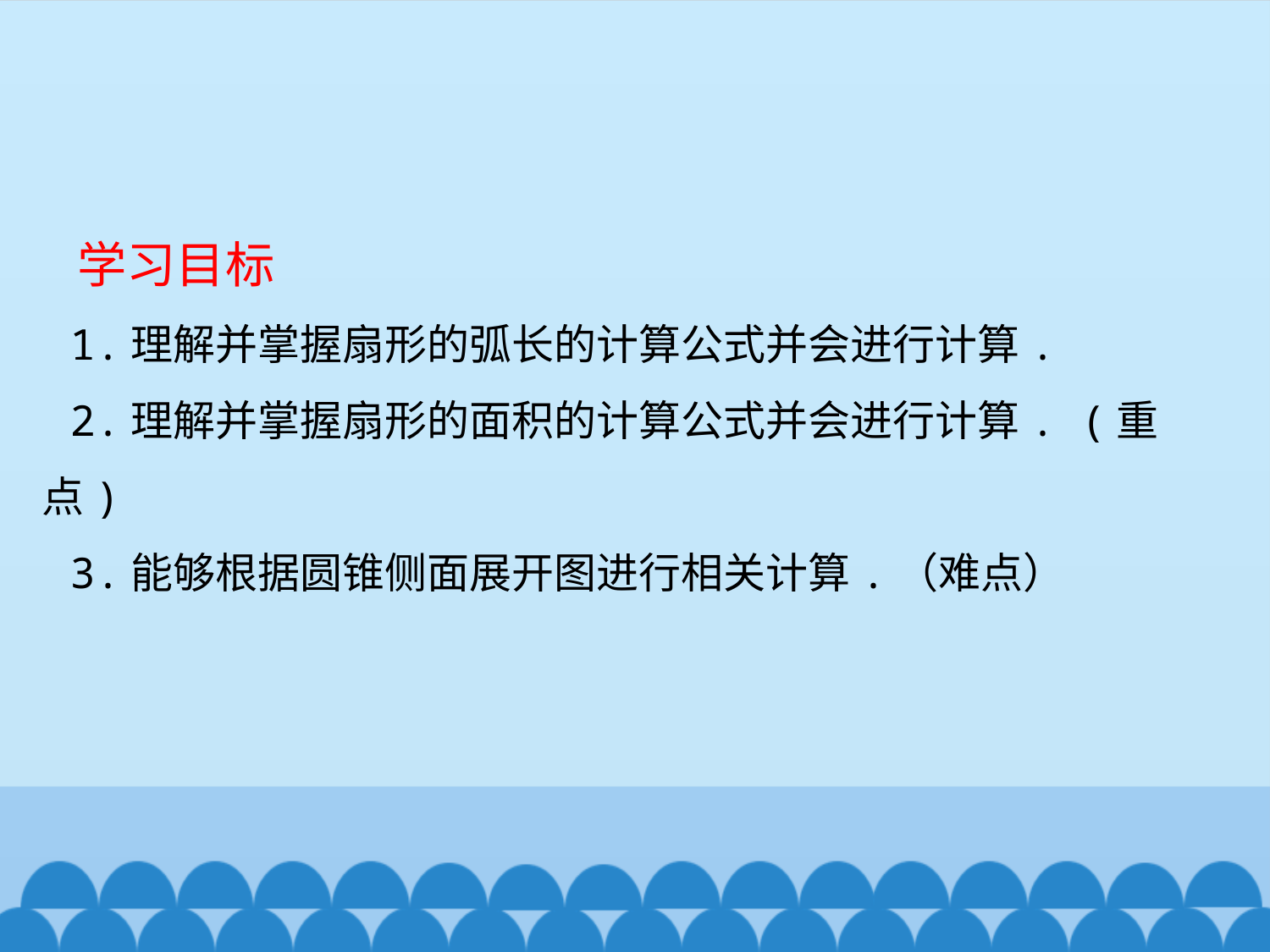

学习目标
1.理解并掌握扇形的弧长的计算公式并会进行计算.
2.理解并掌握扇形的面积的计算公式并会进行计算. (重点)
3.能够根据圆锥侧面展开图进行相关计算.（难点）